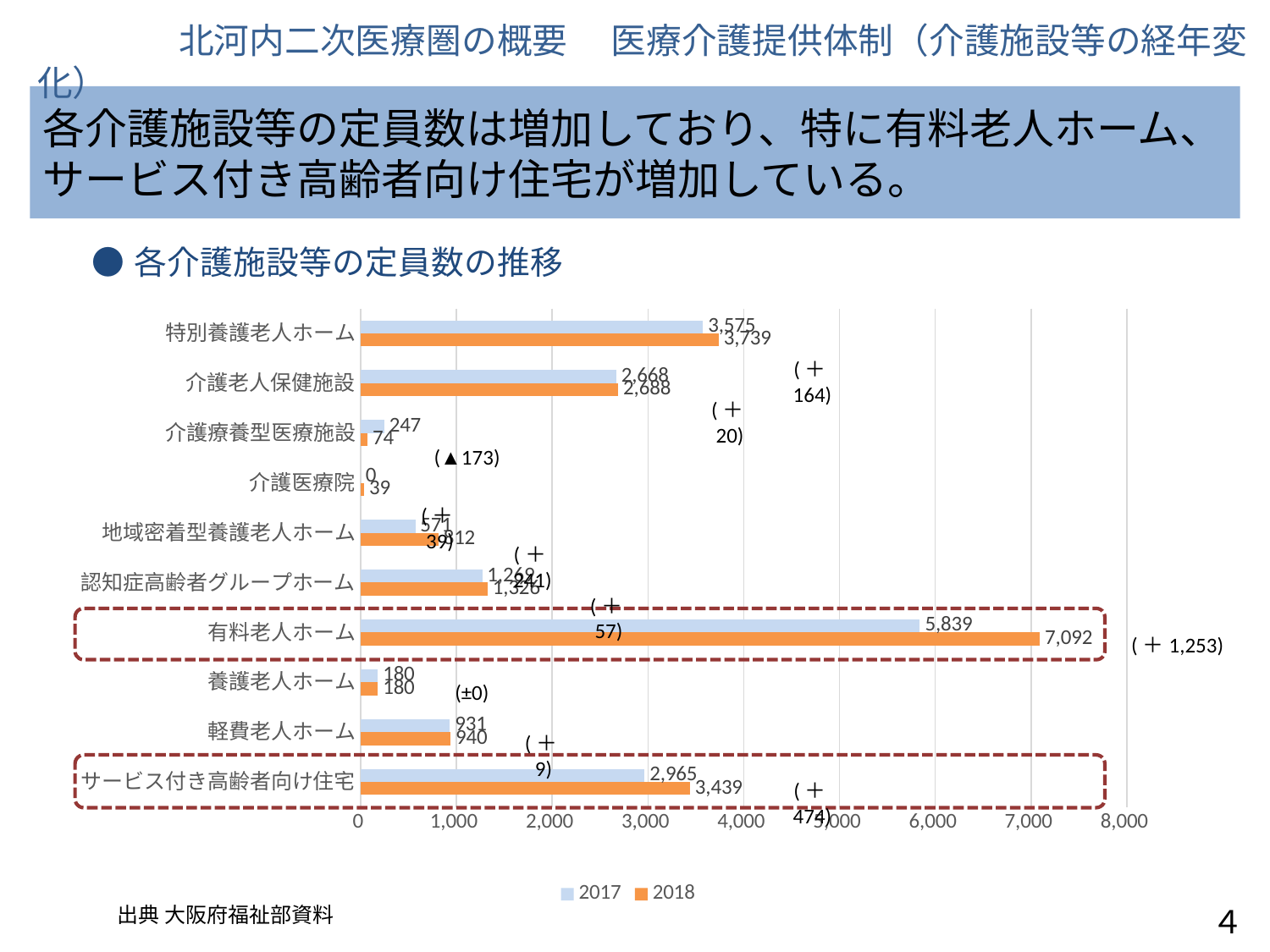

北河内二次医療圏の概要　 医療介護提供体制（介護施設等の経年変化）
各介護施設等の定員数は増加しており、特に有料老人ホーム、
サービス付き高齢者向け住宅が増加している。

### Chart: ●各介護施設等の定員数の推移

| Category | 2018 | 2017 |
|---|---|---|
| サービス付き高齢者向け住宅 | 3439.0 | 2965.0 |
| 軽費老人ホーム | 940.0 | 931.0 |
| 養護老人ホーム | 180.0 | 180.0 |
| 有料老人ホーム | 7092.0 | 5839.0 |
| 認知症高齢者グループホーム | 1326.0 | 1269.0 |
| 地域密着型養護老人ホーム | 812.0 | 571.0 |
| 介護医療院 | 39.0 | 0.0 |
| 介護療養型医療施設 | 74.0 | 247.0 |
| 介護老人保健施設 | 2688.0 | 2668.0 |
| 特別養護老人ホーム | 3739.0 | 3575.0 |
(＋164)
(＋20)
(▲173)
(＋39)
(＋241)
(＋57)
(＋1,253)
(±0)
(＋164)
(＋9)
(＋474)
出典 大阪府福祉部資料
４